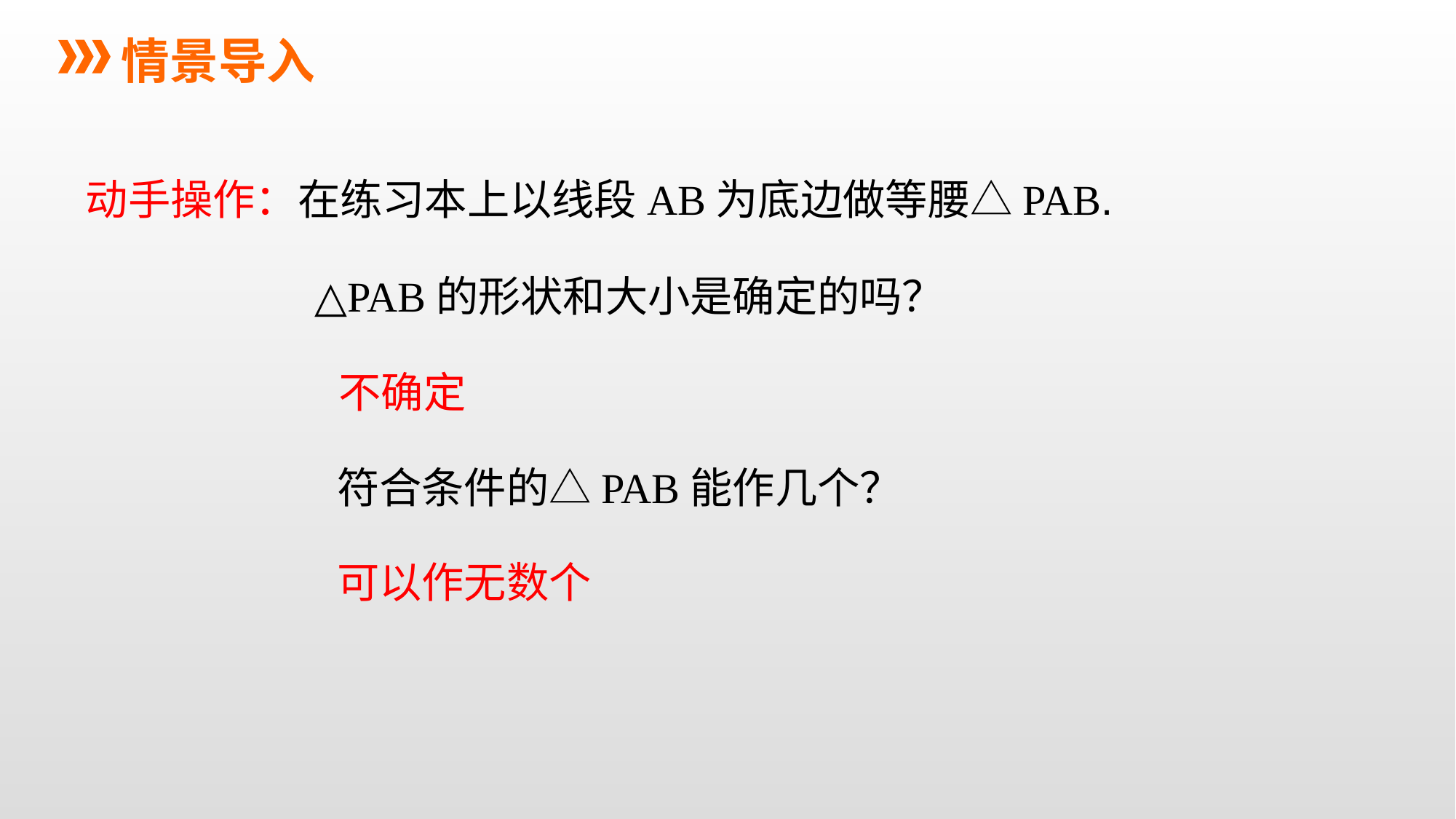

情景导入

动手操作：在练习本上以线段AB为底边做等腰△PAB.
△PAB的形状和大小是确定的吗？
不确定
符合条件的△PAB能作几个？
可以作无数个